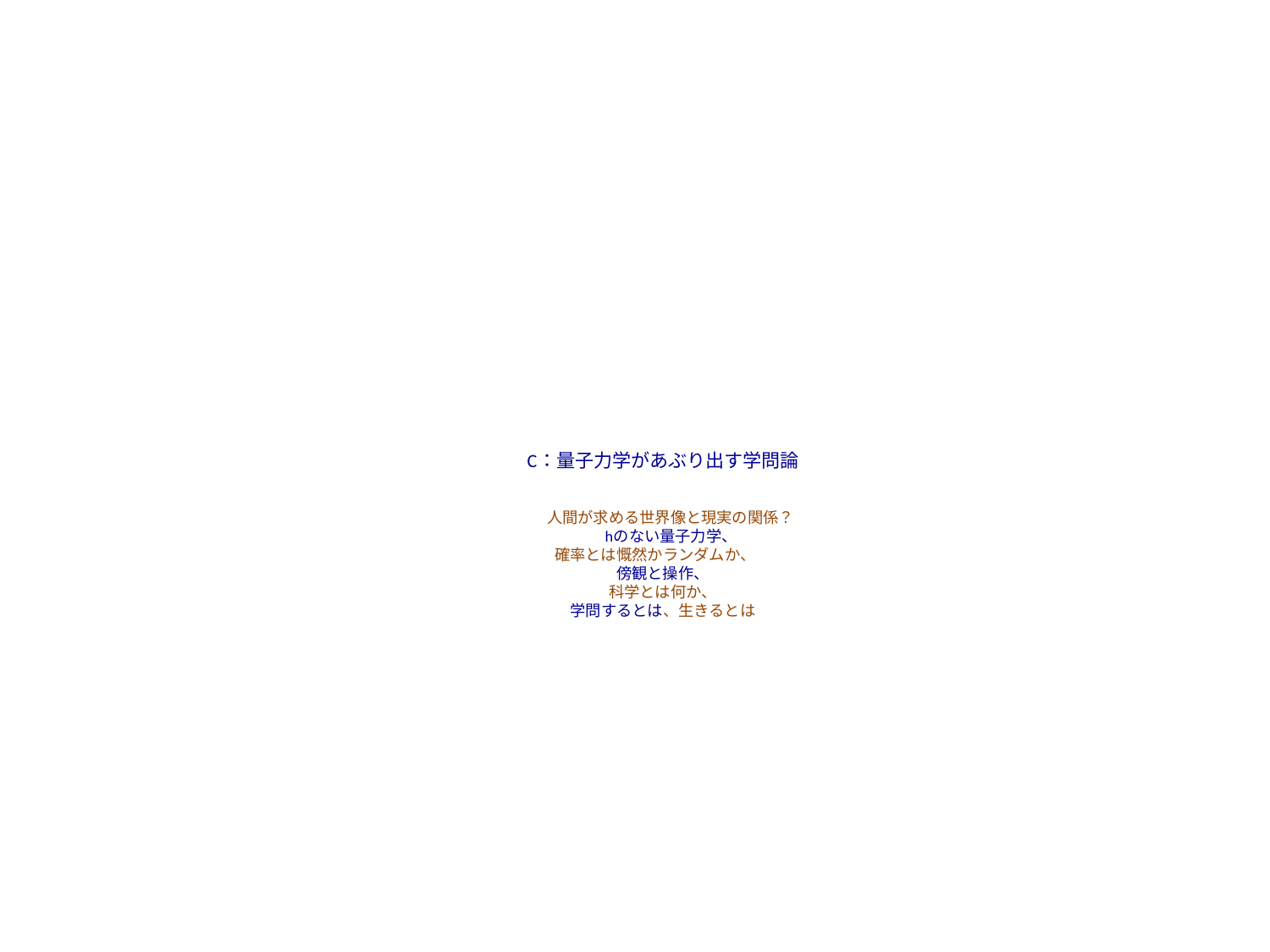

# C：量子力学があぶり出す学問論 　人間が求める世界像と現実の関係？ 　hのない量子力学、 確率とは慨然かランダムか、　 傍観と操作、 科学とは何か、 学問するとは、生きるとは